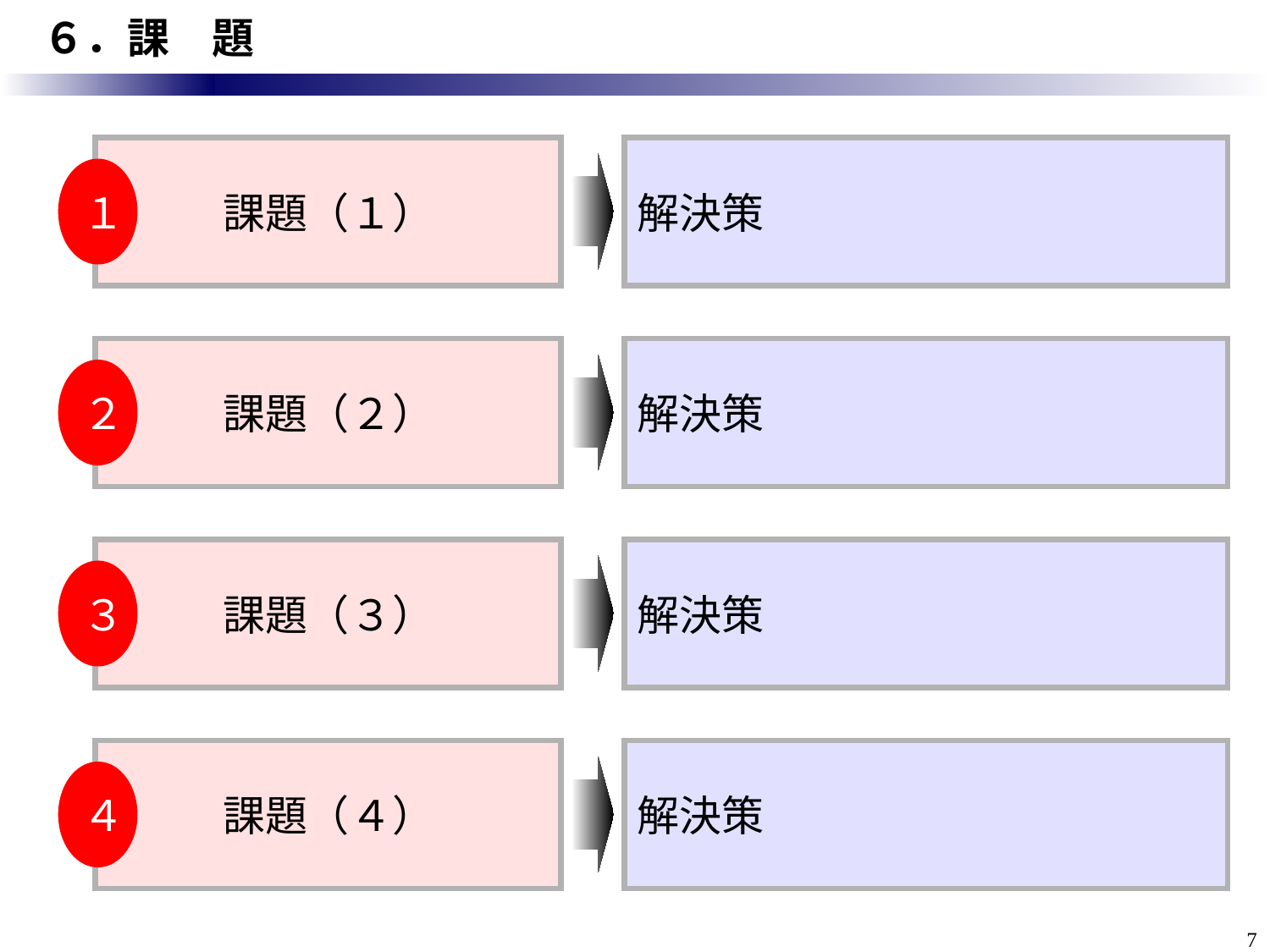

# ６．課　題
課題（１）
解決策

１
課題（２）
解決策

２
課題（３）
解決策

３
課題（４）
解決策

４
7